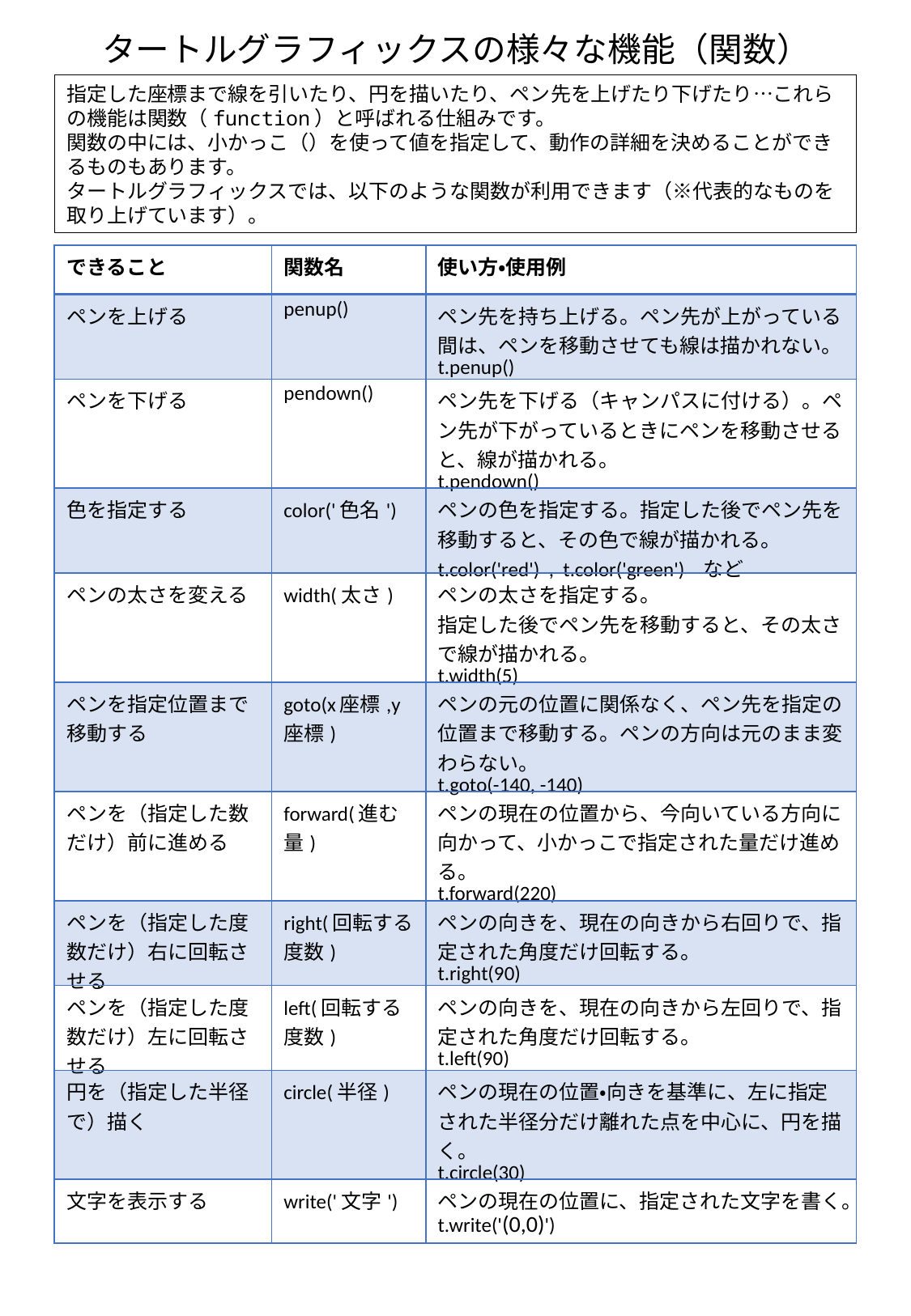

タートルグラフィックスの様々な機能（関数）
指定した座標まで線を引いたり、円を描いたり、ペン先を上げたり下げたり…これらの機能は関数（function）と呼ばれる仕組みです。
関数の中には、小かっこ（）を使って値を指定して、動作の詳細を決めることができるものもあります。
タートルグラフィックスでは、以下のような関数が利用できます（※代表的なものを取り上げています）。
| できること | 関数名 | 使い方・使用例 |
| --- | --- | --- |
| ペンを上げる | penup() | ペン先を持ち上げる。ペン先が上がっている間は、ペンを移動させても線は描かれない。 t.penup() |
| ペンを下げる | pendown() | ペン先を下げる（キャンパスに付ける）。ペン先が下がっているときにペンを移動させると、線が描かれる。 t.pendown() |
| 色を指定する | color('色名') | ペンの色を指定する。指定した後でペン先を移動すると、その色で線が描かれる。 t.color('red') , t.color('green') など |
| ペンの太さを変える | width(太さ) | ペンの太さを指定する。 指定した後でペン先を移動すると、その太さで線が描かれる。 t.width(5) |
| ペンを指定位置まで移動する | goto(x座標,y座標) | ペンの元の位置に関係なく、ペン先を指定の位置まで移動する。ペンの方向は元のまま変わらない。 t.goto(-140, -140) |
| ペンを（指定した数だけ）前に進める | forward(進む量) | ペンの現在の位置から、今向いている方向に向かって、小かっこで指定された量だけ進める。 t.forward(220) |
| ペンを（指定した度数だけ）右に回転させる | right(回転する度数) | ペンの向きを、現在の向きから右回りで、指定された角度だけ回転する。 t.right(90) |
| ペンを（指定した度数だけ）左に回転させる | left(回転する度数) | ペンの向きを、現在の向きから左回りで、指定された角度だけ回転する。 t.left(90) |
| 円を（指定した半径で）描く | circle(半径) | ペンの現在の位置・向きを基準に、左に指定された半径分だけ離れた点を中心に、円を描く。 t.circle(30) |
| 文字を表示する | write('文字') | ペンの現在の位置に、指定された文字を書く。 t.write('(0,0)') |